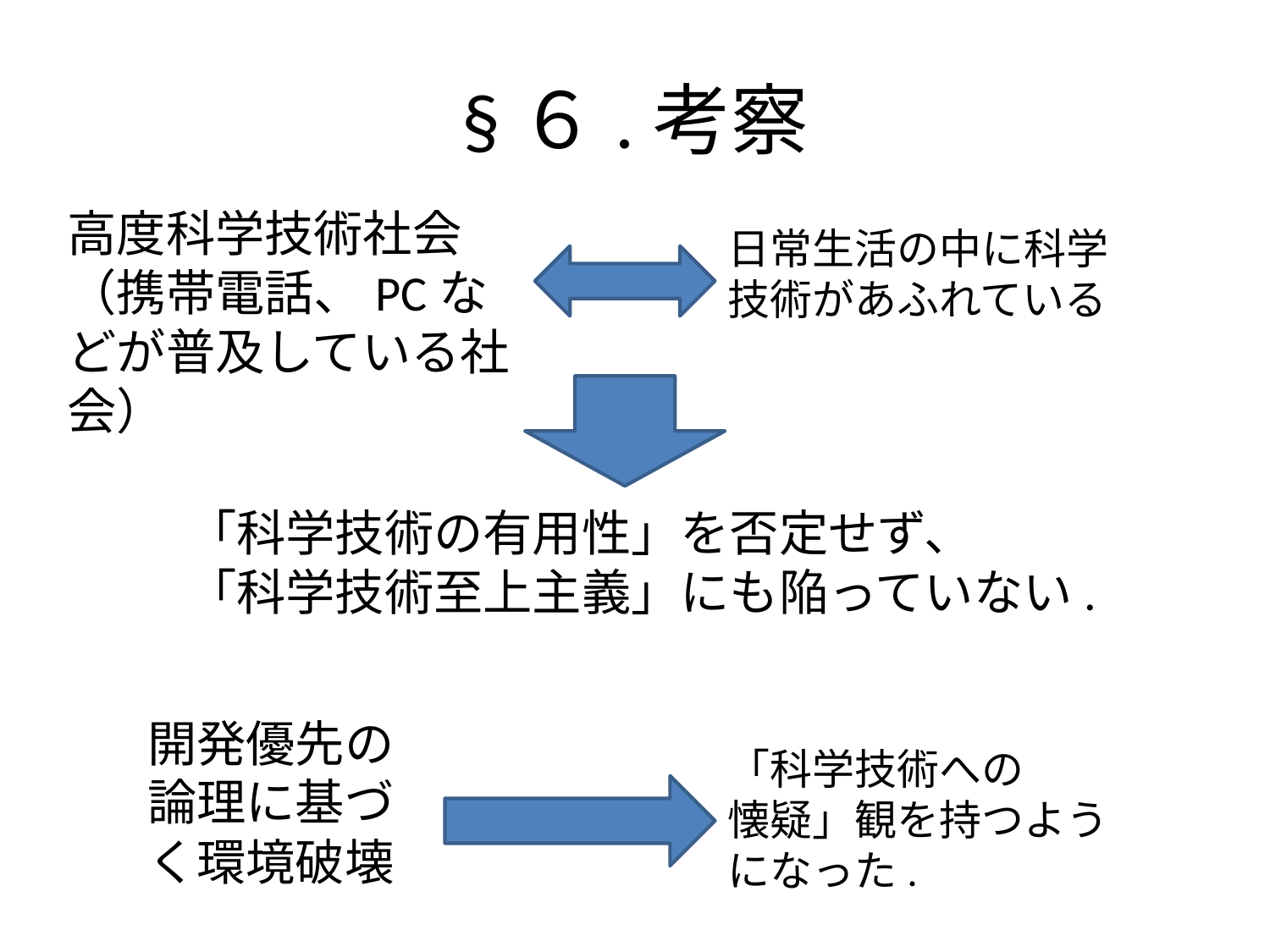

# §６.考察
高度科学技術社会（携帯電話、PCなどが普及している社会）
日常生活の中に科学技術があふれている

「科学技術の有用性」を否定せず、
「科学技術至上主義」にも陥っていない.
開発優先の論理に基づく環境破壊
「科学技術への
懐疑」観を持つようになった.